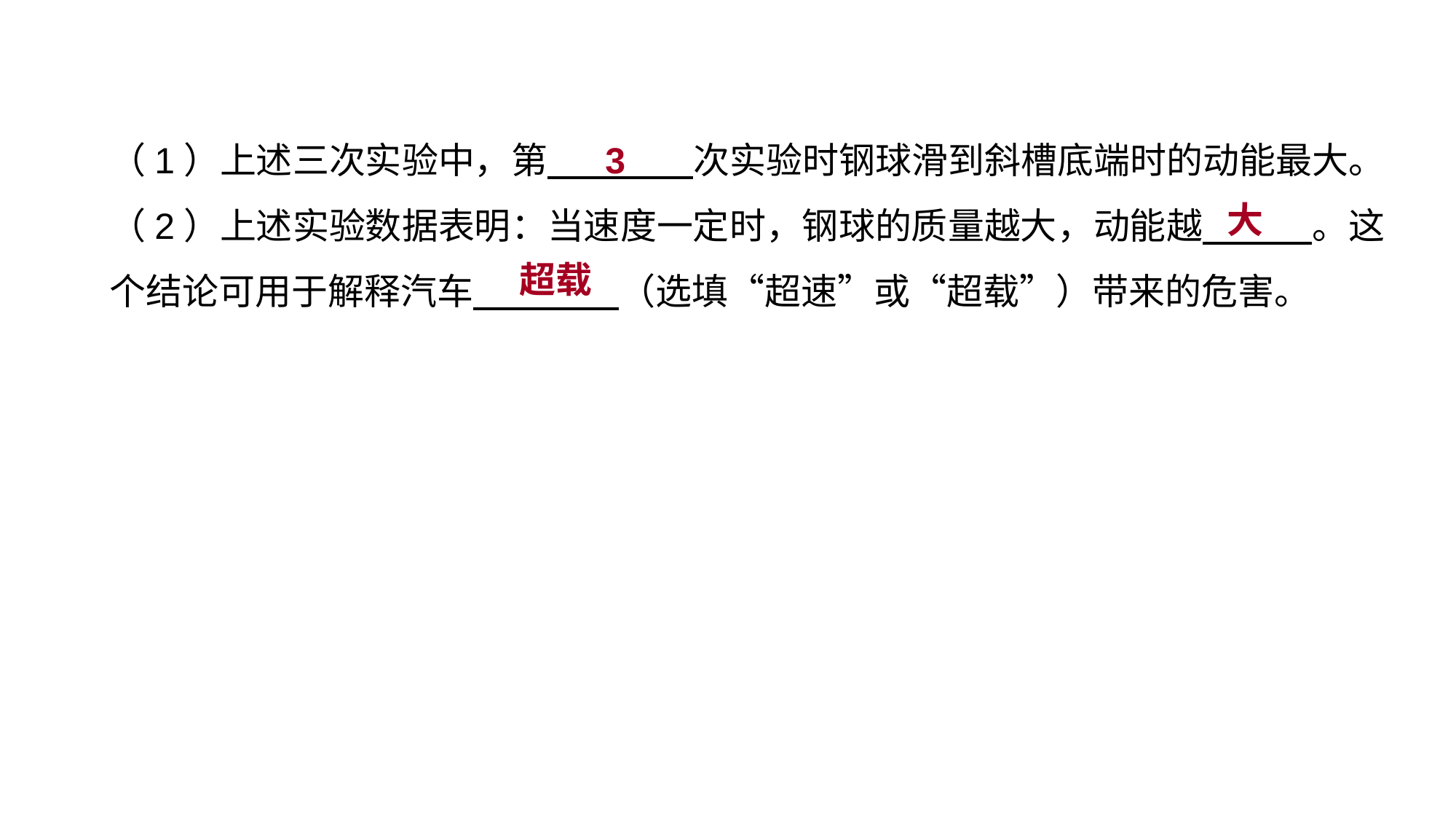

（1）上述三次实验中，第　　　　次实验时钢球滑到斜槽底端时的动能最大。
（2）上述实验数据表明：当速度一定时，钢球的质量越大，动能越　　　。这个结论可用于解释汽车　　　　（选填“超速”或“超载”）带来的危害。
3
大
实验突破 素养提升
超载